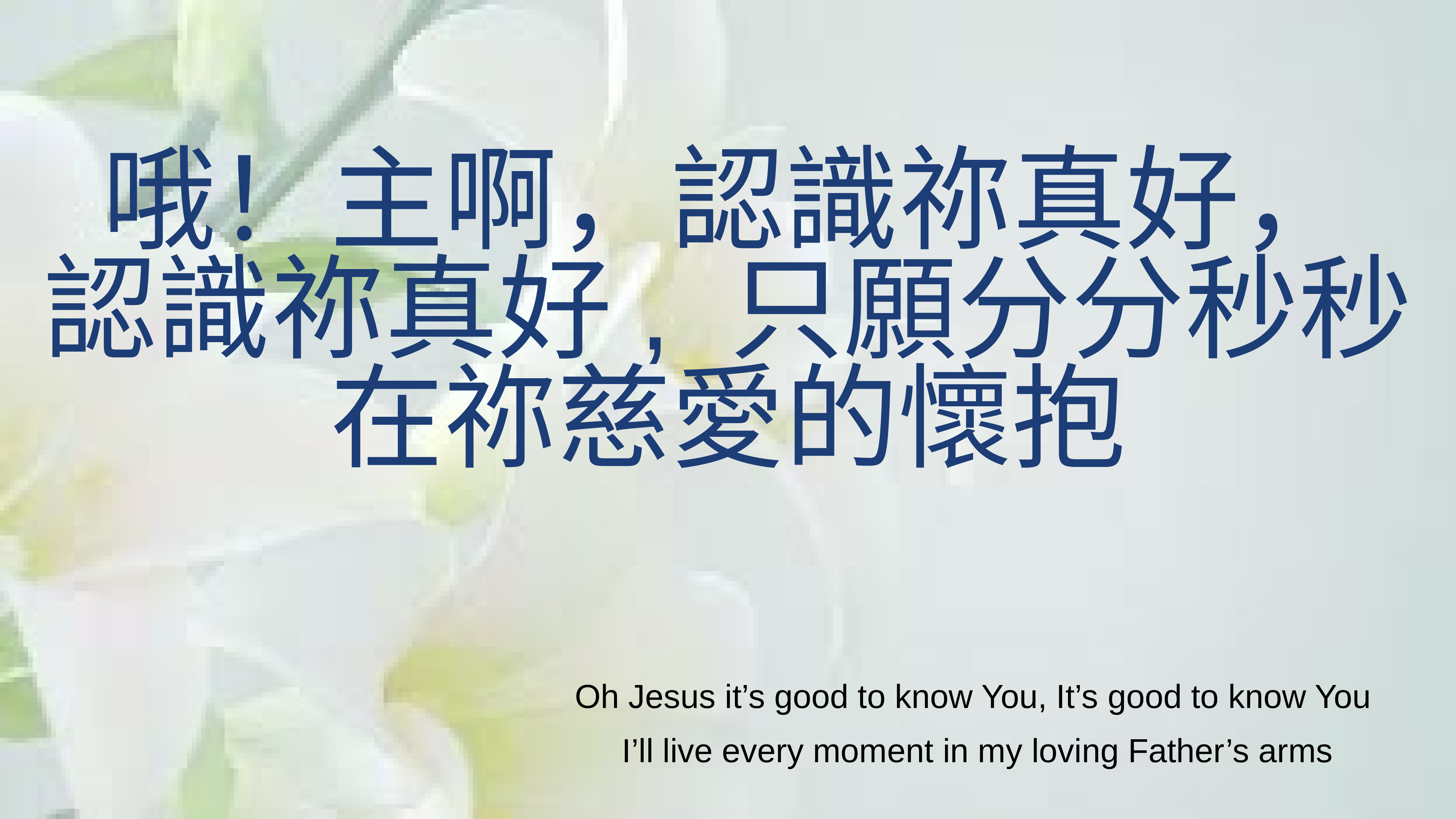

哦！主啊，認識祢真好，
認識祢真好, 只願分分秒秒
在祢慈愛的懷抱
Oh Jesus it’s good to know You, It’s good to know You
 I’ll live every moment in my loving Father’s arms